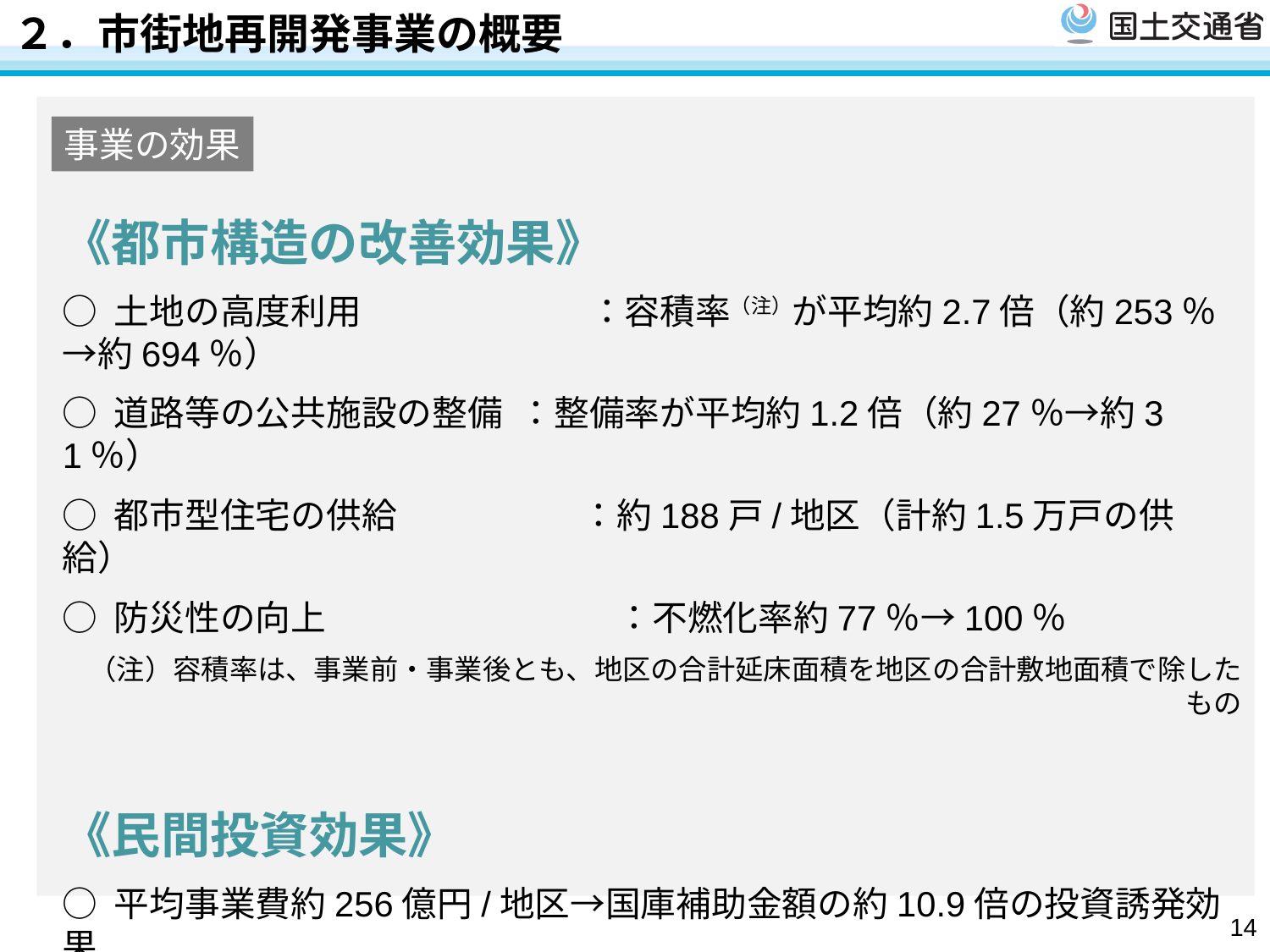

# ２．市街地再開発事業の概要

事業の効果
《都市構造の改善効果》
○ 土地の高度利用　　　　　　  ：容積率（注）が平均約2.7倍（約253％→約694％）
○ 道路等の公共施設の整備  ：整備率が平均約1.2倍（約27％→約31％）
○ 都市型住宅の供給　　　　　 ：約188戸/地区（計約1.5万戸の供給）
○ 防災性の向上　　　　　　　　 ：不燃化率約77％→100％
（注）容積率は、事業前・事業後とも、地区の合計延床面積を地区の合計敷地面積で除したもの

《民間投資効果》
○ 平均事業費約256億円/地区→国庫補助金額の約10.9倍の投資誘発効果
※いずれも、Ｈ30～R4完了（2018～2022）80地区の平均値
14